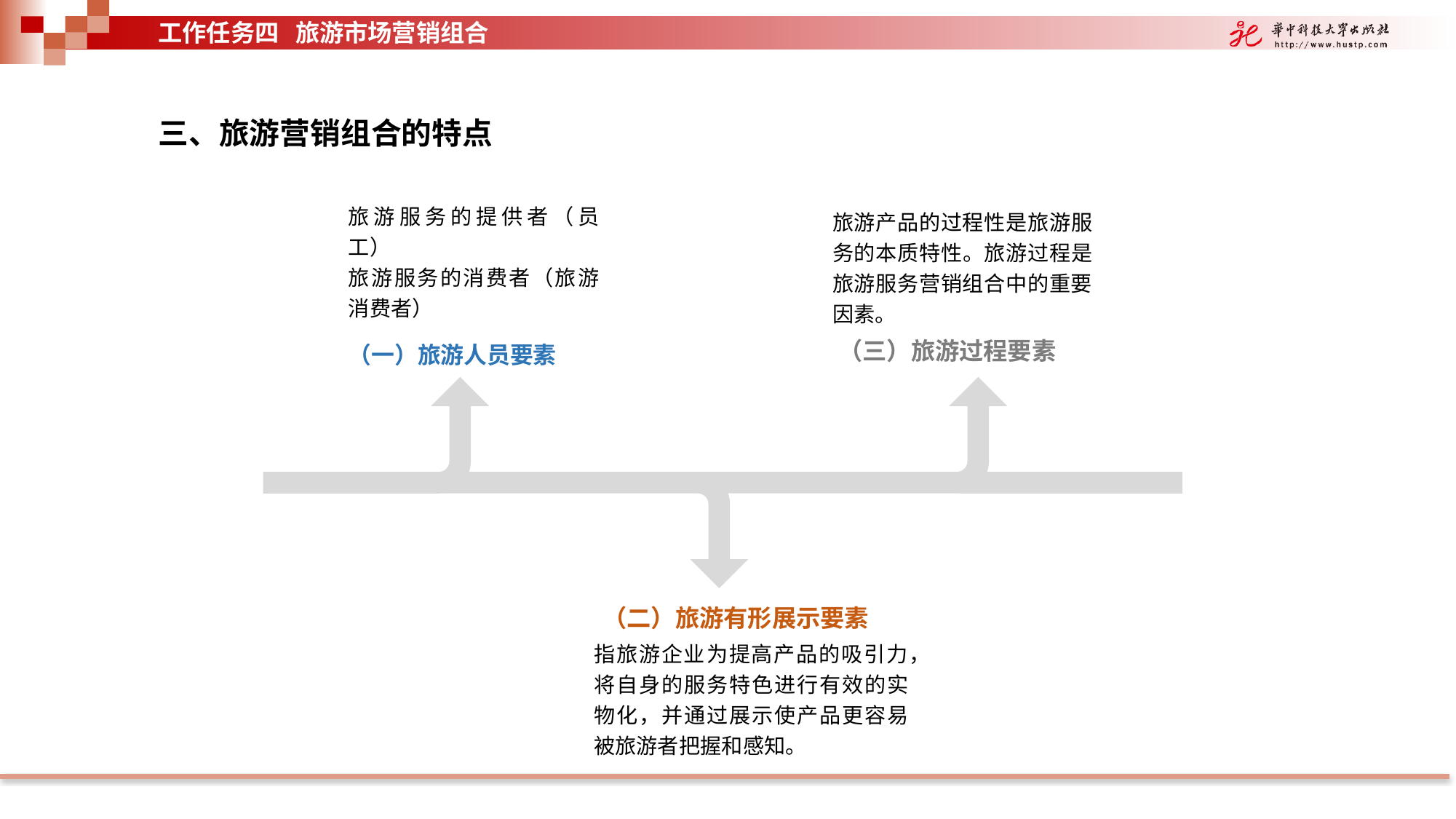

工作任务四   旅游市场营销组合
三、旅游营销组合的特点
旅游服务的提供者（员工）
旅游服务的消费者（旅游消费者）
旅游产品的过程性是旅游服务的本质特性。旅游过程是旅游服务营销组合中的重要因素。

（三）旅游过程要素
（一）旅游人员要素

（二）旅游有形展示要素
指旅游企业为提高产品的吸引力，将自身的服务特色进行有效的实物化，并通过展示使产品更容易被旅游者把握和感知。